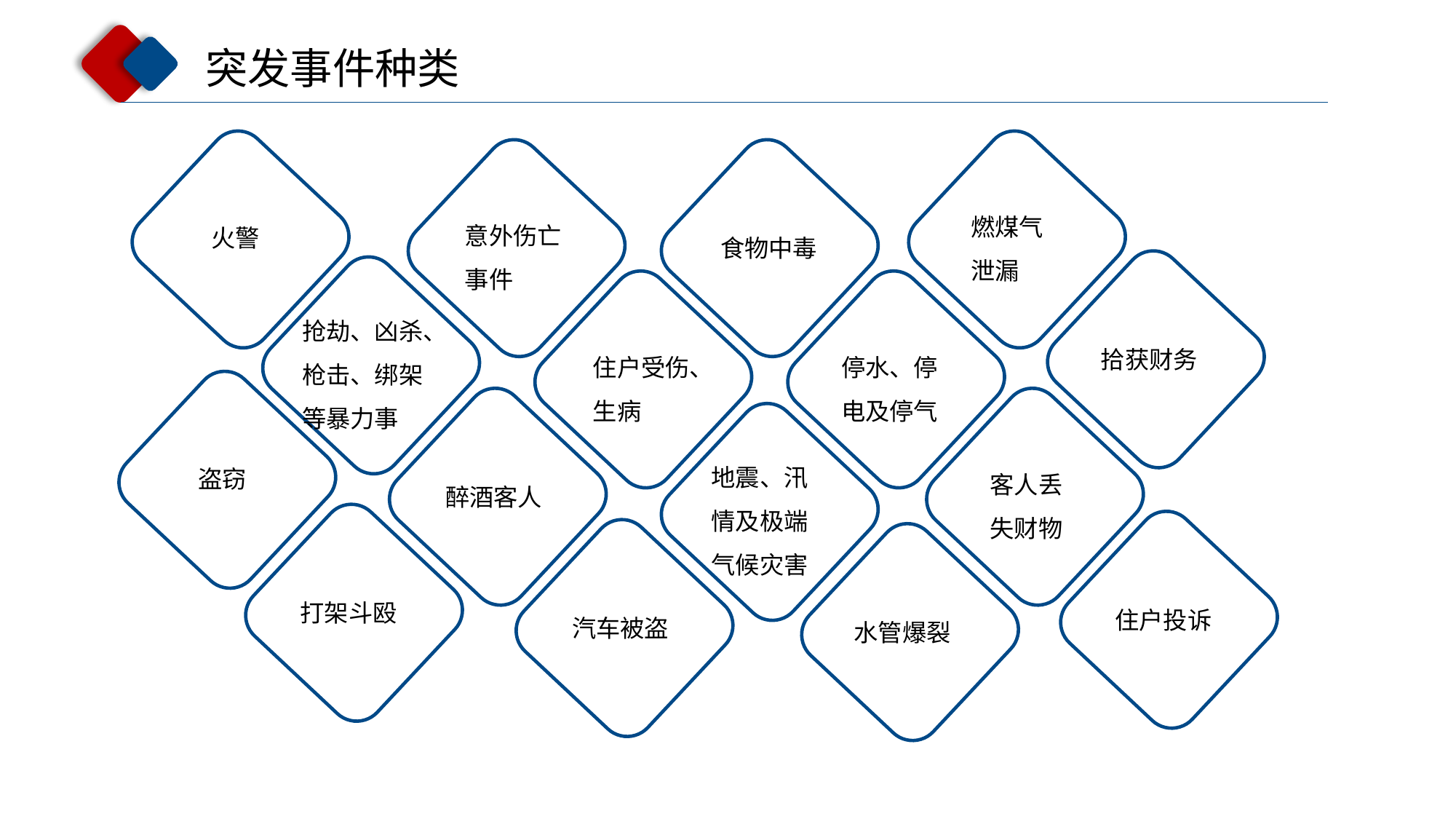

突发事件种类

燃煤气泄漏
意外伤亡事件
火警
食物中毒

抢劫、凶杀、枪击、绑架等暴力事
住户受伤、生病
停水、停电及停气
拾获财务

地震、汛情及极端气候灾害
客人丢失财物
盗窃
醉酒客人

打架斗殴
住户投诉
汽车被盗
水管爆裂